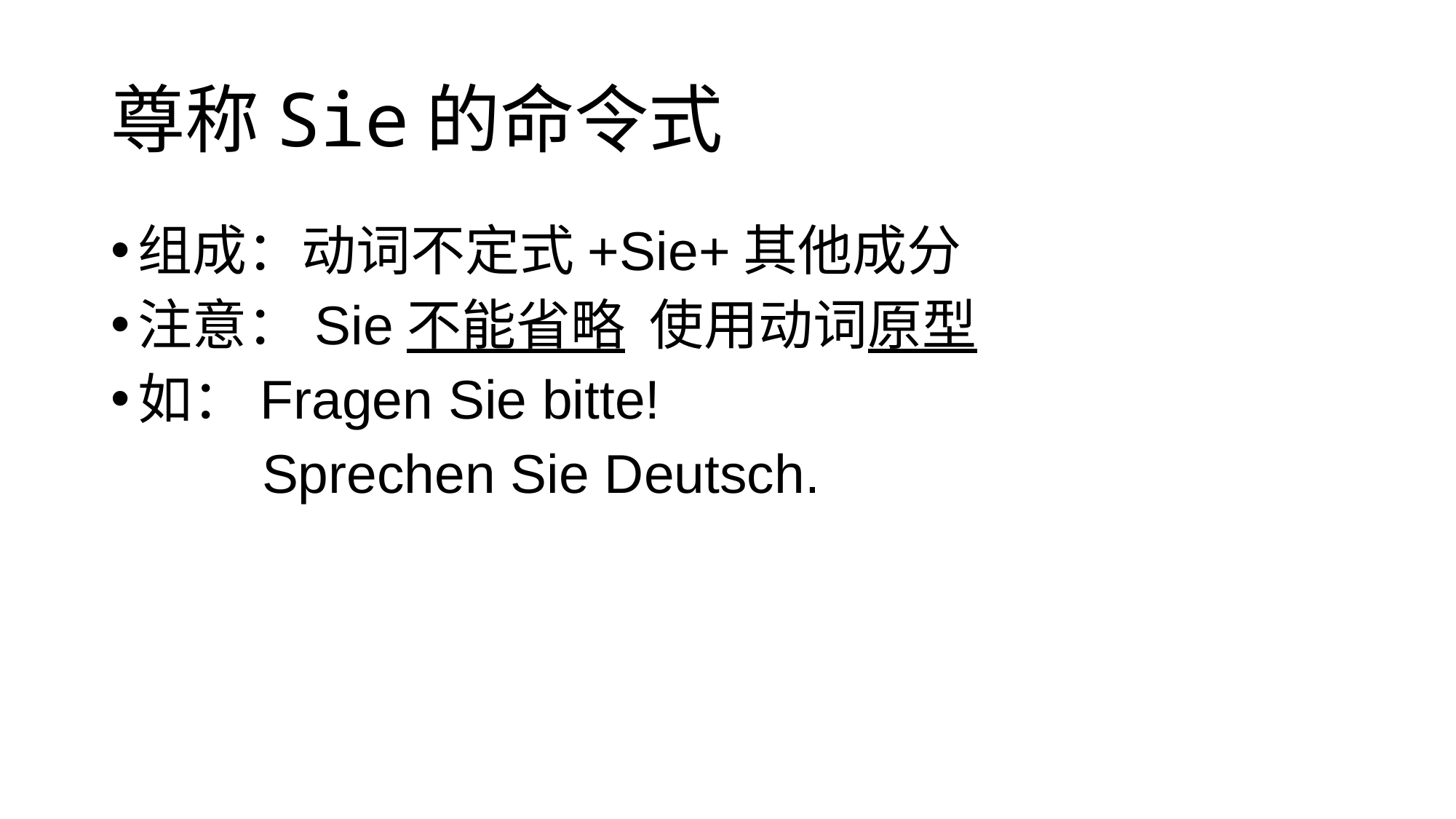

# 尊称Sie的命令式
组成：动词不定式+Sie+其他成分
注意：Sie不能省略  使用动词原型
如：Fragen Sie bitte!
          Sprechen Sie Deutsch.